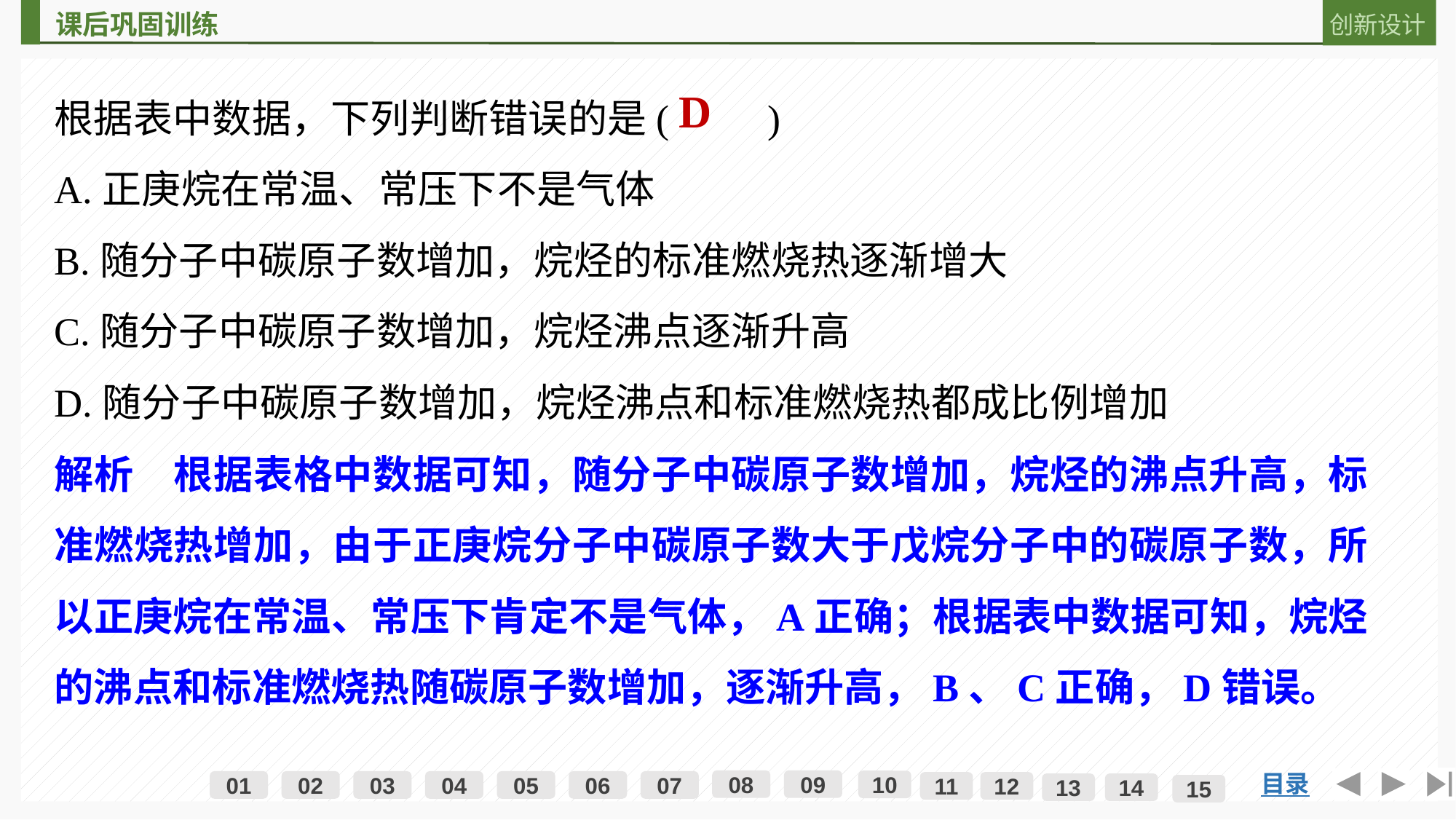

根据表中数据，下列判断错误的是(　　)
A.正庚烷在常温、常压下不是气体
B.随分子中碳原子数增加，烷烃的标准燃烧热逐渐增大
C.随分子中碳原子数增加，烷烃沸点逐渐升高
D.随分子中碳原子数增加，烷烃沸点和标准燃烧热都成比例增加
D
解析　根据表格中数据可知，随分子中碳原子数增加，烷烃的沸点升高，标准燃烧热增加，由于正庚烷分子中碳原子数大于戊烷分子中的碳原子数，所以正庚烷在常温、常压下肯定不是气体，A正确；根据表中数据可知，烷烃的沸点和标准燃烧热随碳原子数增加，逐渐升高，B、C正确，D错误。